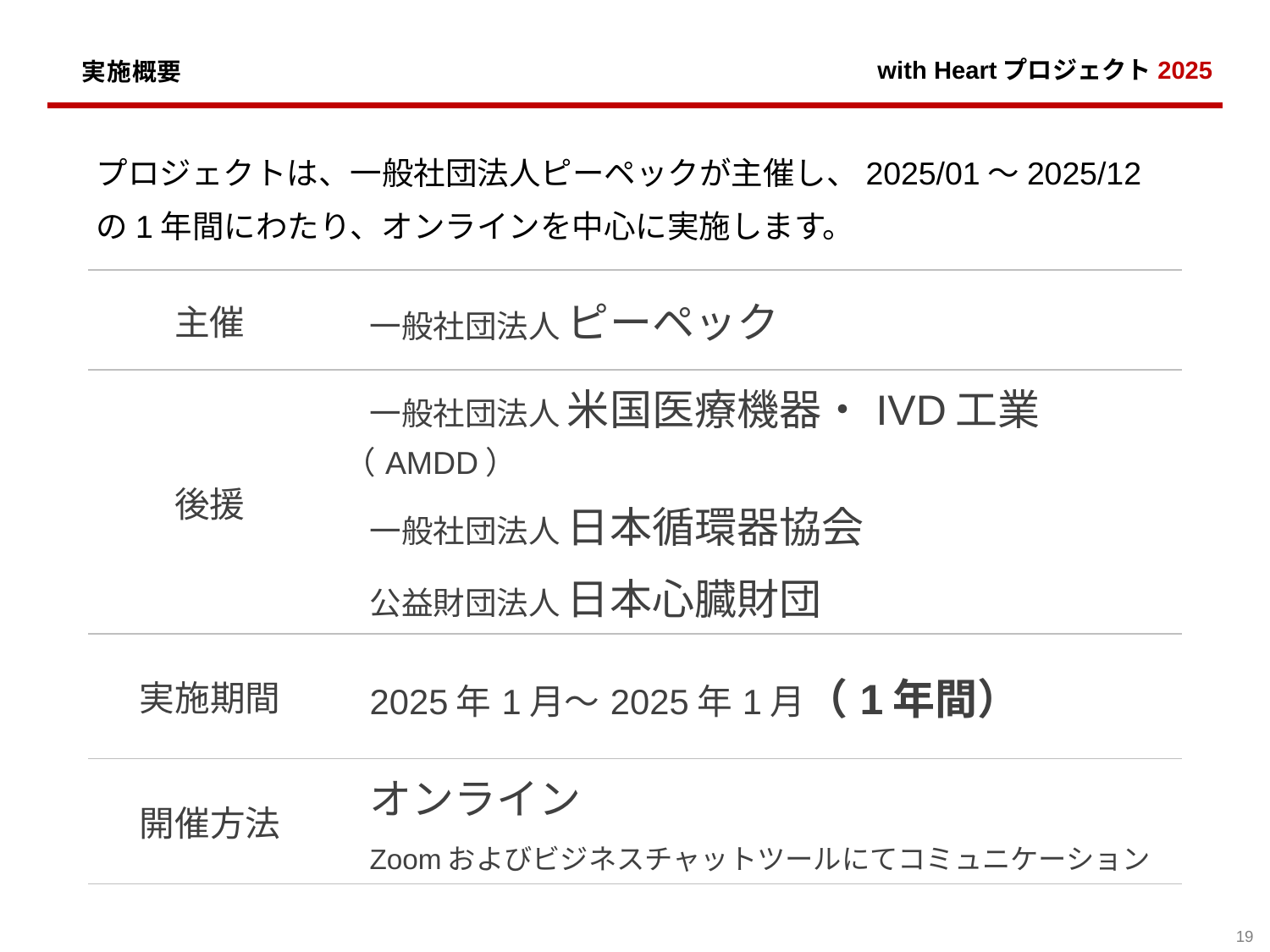

# 実施概要
with Heartプロジェクト2025
プロジェクトは、一般社団法人ピーペックが主催し、2025/01～2025/12の1年間にわたり、オンラインを中心に実施します。
| 主催 | 一般社団法人 ピーペック |
| --- | --- |
| 後援 | 一般社団法人 米国医療機器・IVD工業（AMDD） 一般社団法人 日本循環器協会 公益財団法人 日本心臓財団 |
| 実施期間 | 2025年1月～2025年1月（1年間） |
| 開催方法 | オンライン Zoomおよびビジネスチャットツールにてコミュニケーション |
19